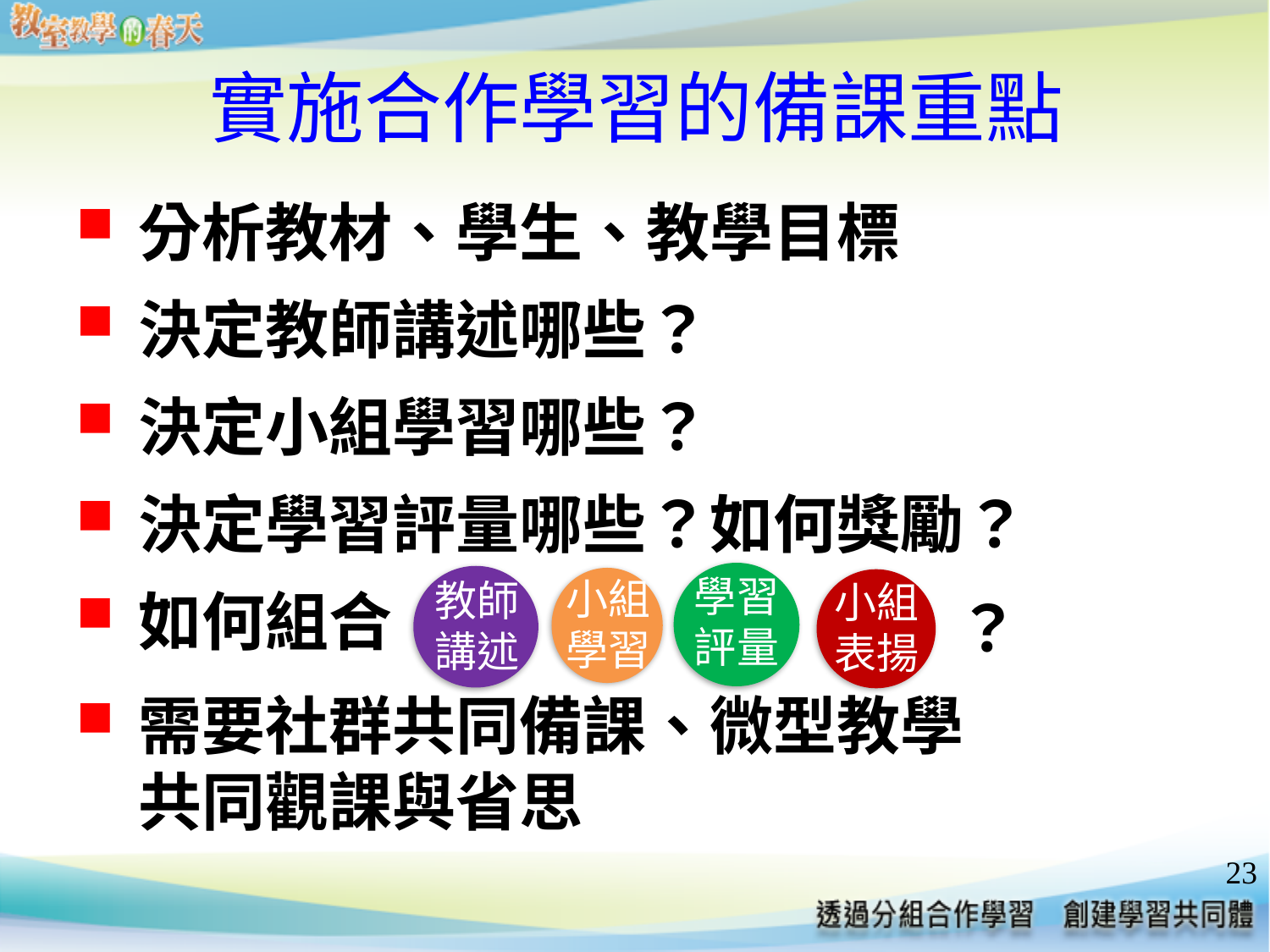

# 實施合作學習的備課重點
分析教材、學生、教學目標
決定教師講述哪些？
決定小組學習哪些？
決定學習評量哪些？如何獎勵？
如何組合
需要社群共同備課、微型教學
共同觀課與省思

學習評量
小組
學習

教師
講述

小組
表揚
？
23